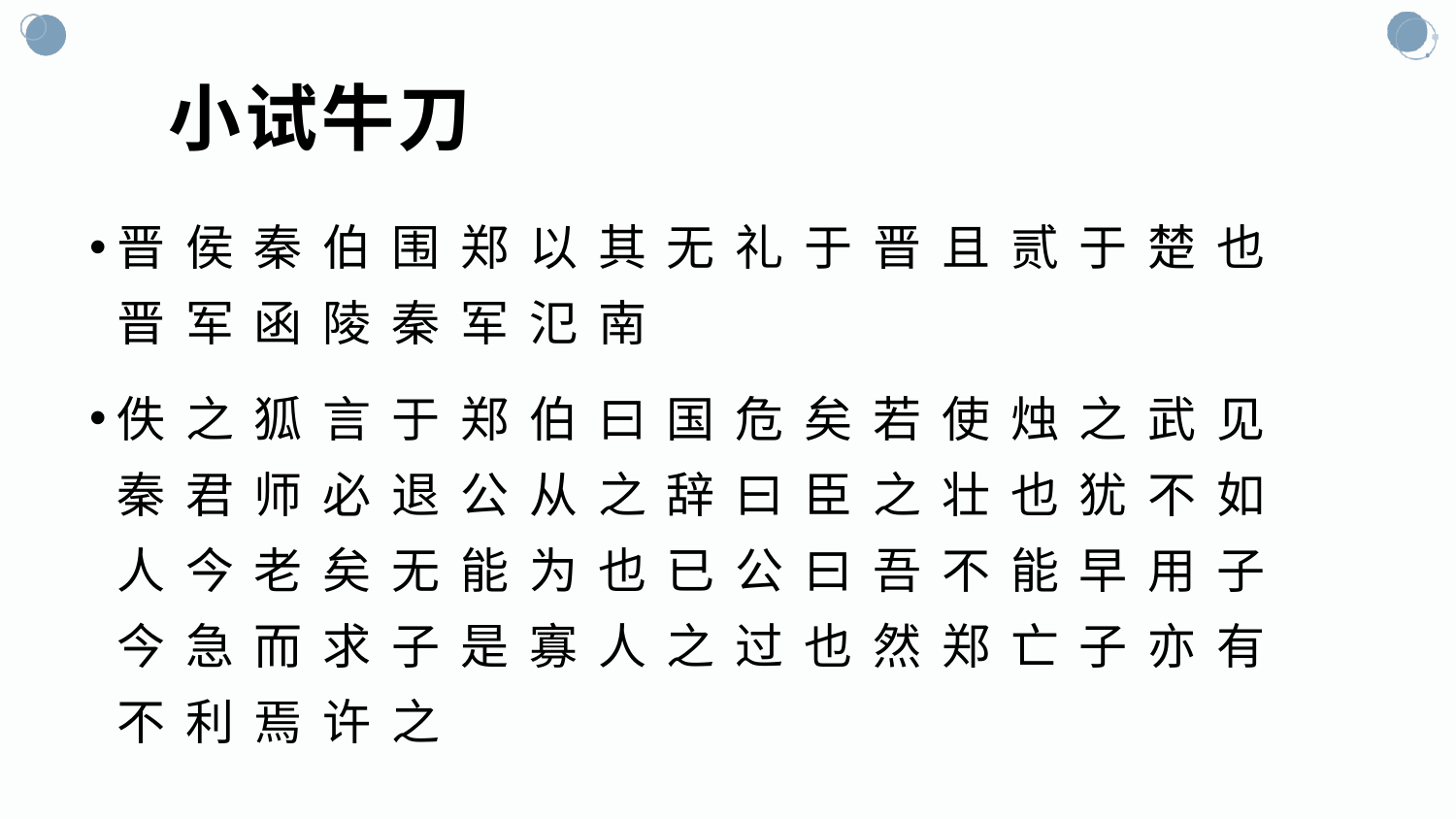

# 小试牛刀
晋侯秦伯围郑以其无礼于晋且贰于楚也晋军函陵秦军氾南
佚之狐言于郑伯曰国危矣若使烛之武见秦君师必退公从之辞曰臣之壮也犹不如人今老矣无能为也已公曰吾不能早用子今急而求子是寡人之过也然郑亡子亦有不利焉许之